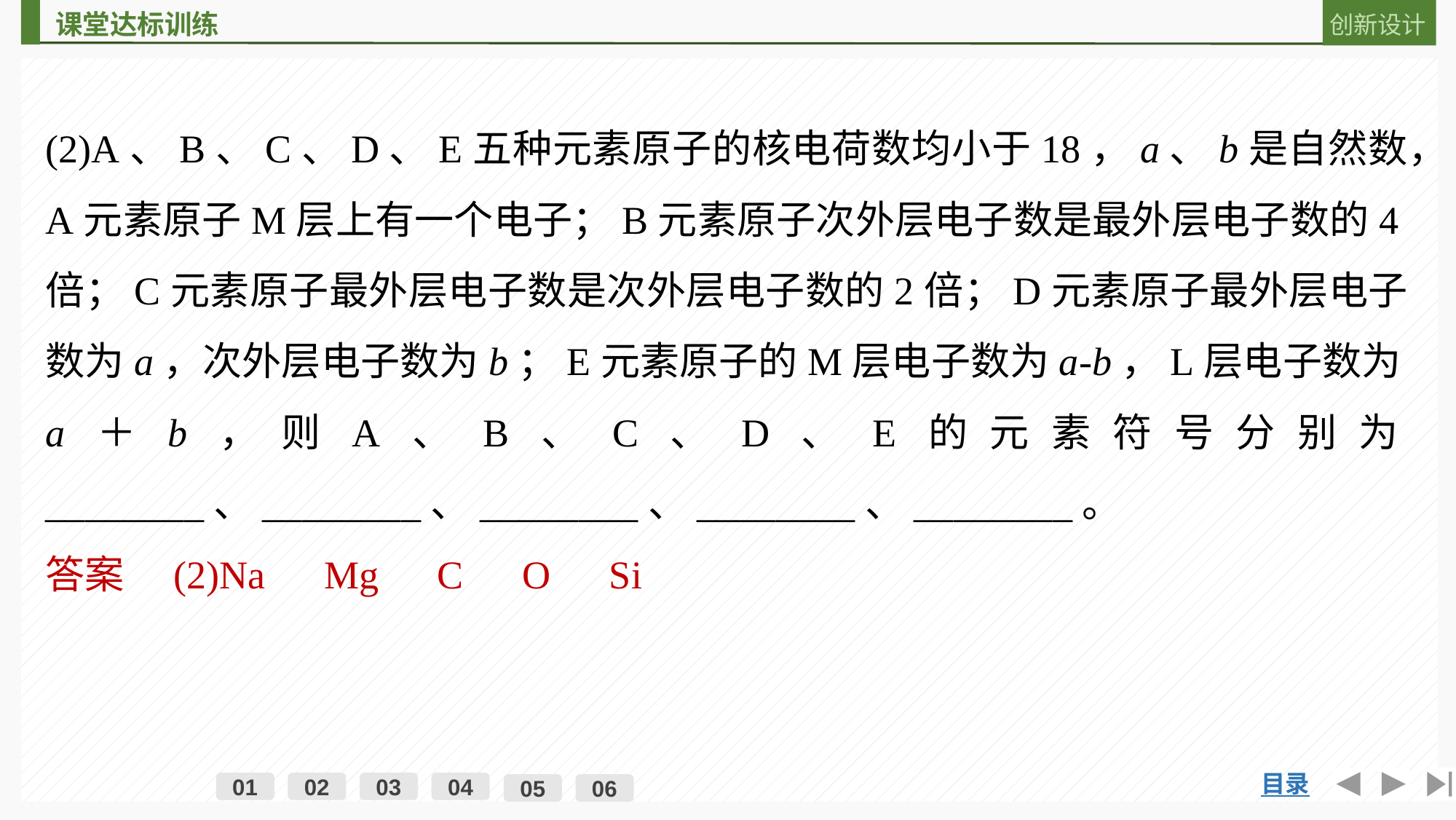

(2)A、B、C、D、E五种元素原子的核电荷数均小于18，a、b是自然数，A元素原子M层上有一个电子；B元素原子次外层电子数是最外层电子数的4倍；C元素原子最外层电子数是次外层电子数的2倍；D元素原子最外层电子数为a，次外层电子数为b；E元素原子的M层电子数为a-b，L层电子数为a＋b，则A、B、C、D、E的元素符号分别为________、________、________、________、________。
答案　(2)Na　Mg　C　O　Si